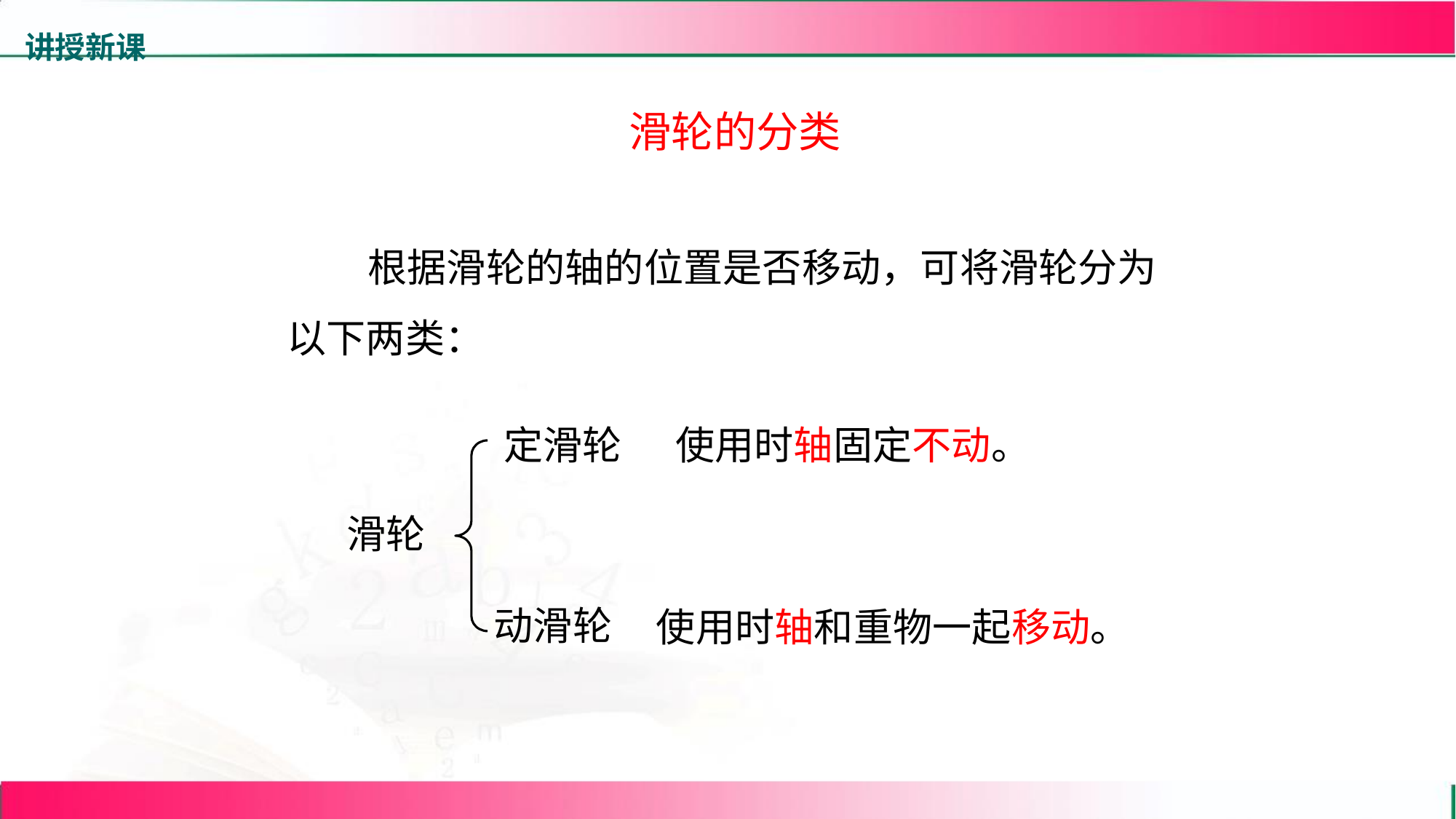

讲授新课
滑轮的分类
        根据滑轮的轴的位置是否移动，可将滑轮分为以下两类：
定滑轮
使用时轴固定不动。

滑轮
动滑轮
使用时轴和重物一起移动。